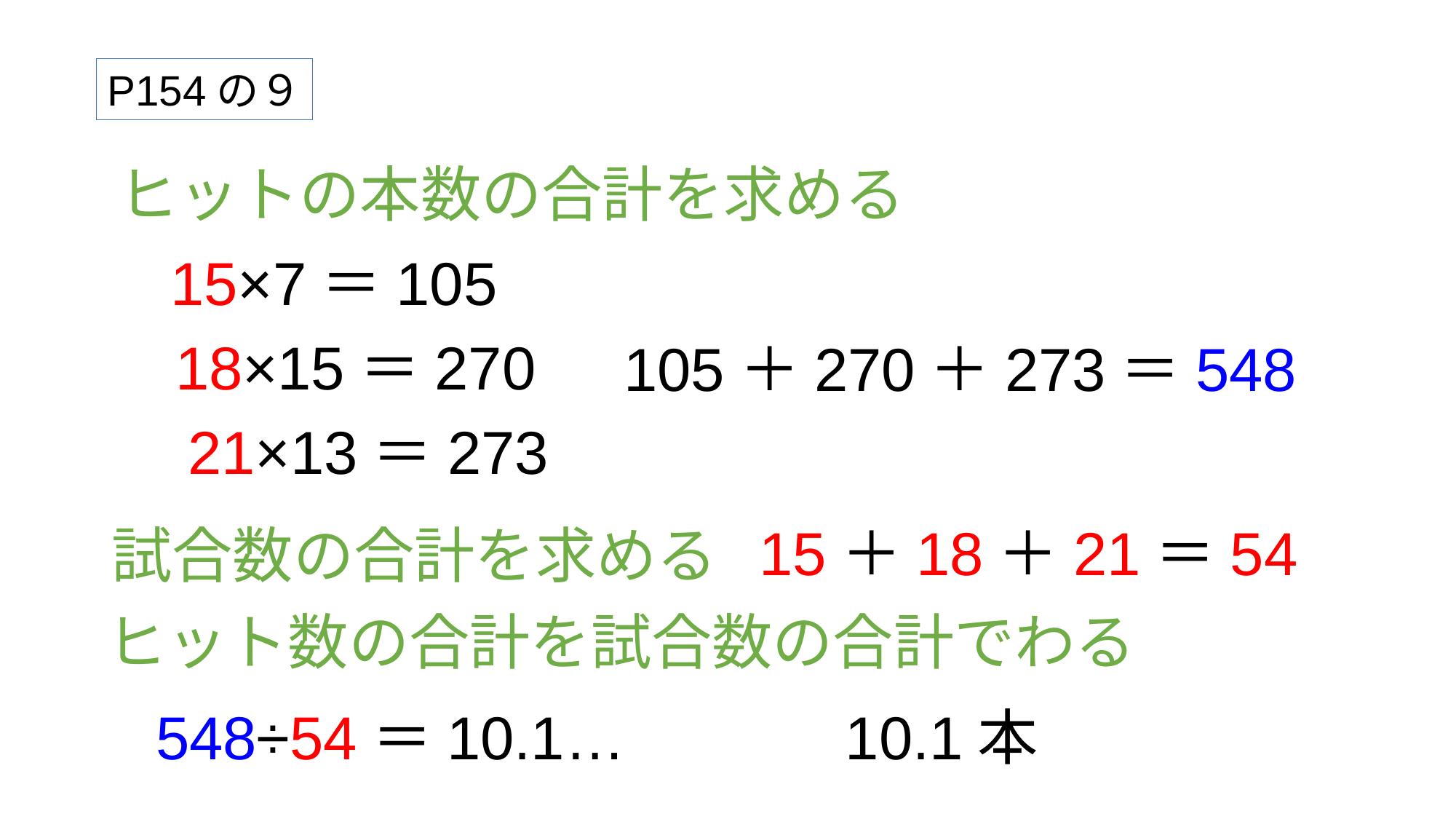

P154の９
ヒットの本数の合計を求める
15×7＝105
18×15＝270
105＋270＋273＝548
21×13＝273
15＋18＋21＝54
試合数の合計を求める
ヒット数の合計を試合数の合計でわる
548÷54＝10.1…
10.1本